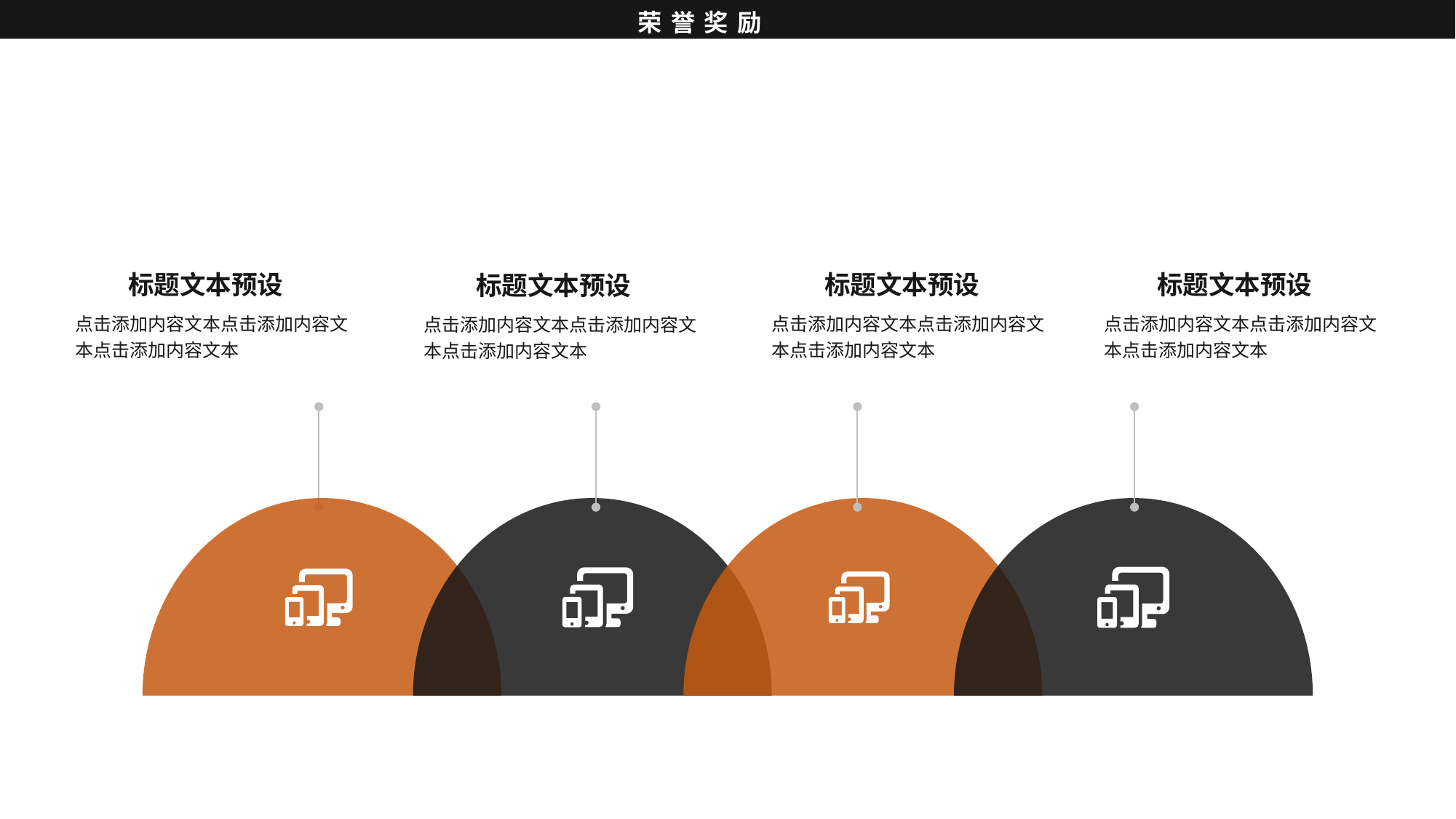

荣誉奖励
标题文本预设
标题文本预设
标题文本预设
标题文本预设
点击添加内容文本点击添加内容文本点击添加内容文本
点击添加内容文本点击添加内容文本点击添加内容文本
点击添加内容文本点击添加内容文本点击添加内容文本
点击添加内容文本点击添加内容文本点击添加内容文本